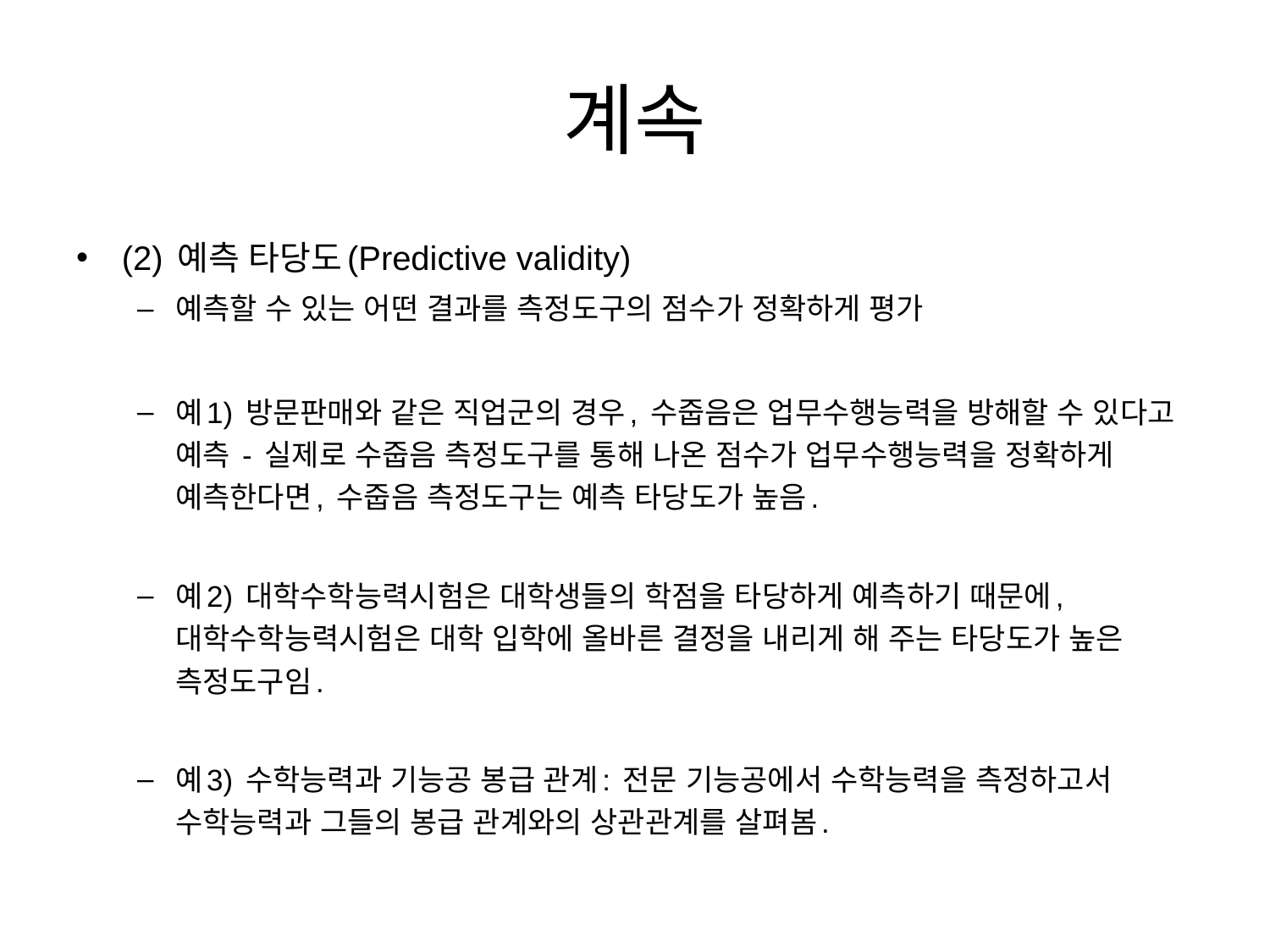

# 계속
(2) 예측 타당도(Predictive validity)
예측할 수 있는 어떤 결과를 측정도구의 점수가 정확하게 평가

예1) 방문판매와 같은 직업군의 경우, 수줍음은 업무수행능력을 방해할 수 있다고 예측 - 실제로 수줍음 측정도구를 통해 나온 점수가 업무수행능력을 정확하게 예측한다면, 수줍음 측정도구는 예측 타당도가 높음.

예2) 대학수학능력시험은 대학생들의 학점을 타당하게 예측하기 때문에, 대학수학능력시험은 대학 입학에 올바른 결정을 내리게 해 주는 타당도가 높은 측정도구임.

예3) 수학능력과 기능공 봉급 관계: 전문 기능공에서 수학능력을 측정하고서 수학능력과 그들의 봉급 관계와의 상관관계를 살펴봄.